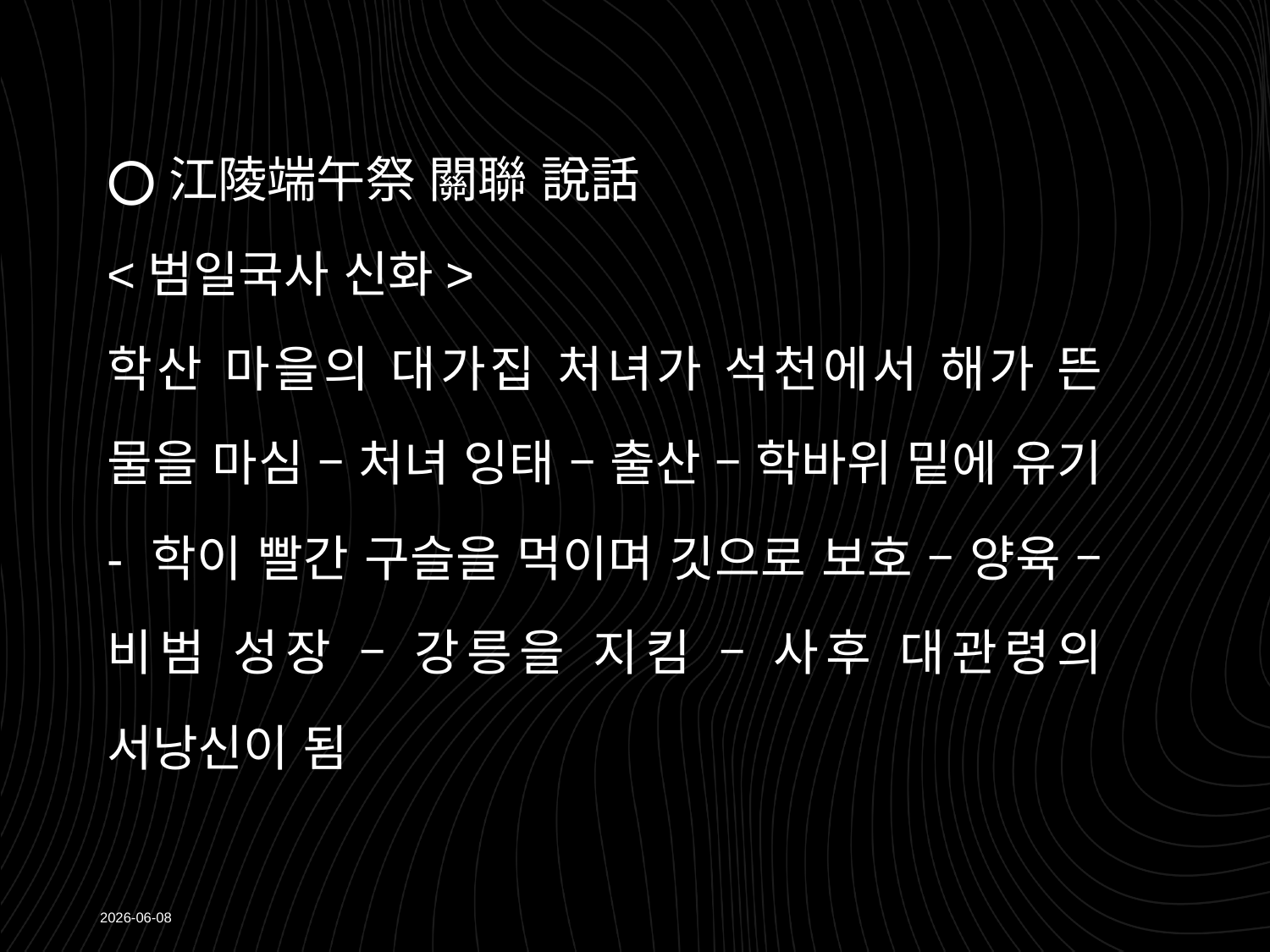

⭕江陵端午祭 關聯 說話
<범일국사 신화>
학산 마을의 대가집 처녀가 석천에서 해가 뜬 물을 마심 – 처녀 잉태 – 출산 – 학바위 밑에 유기 - 학이 빨간 구슬을 먹이며 깃으로 보호 – 양육 – 비범 성장 – 강릉을 지킴 – 사후 대관령의 서낭신이 됨

2026-06-08